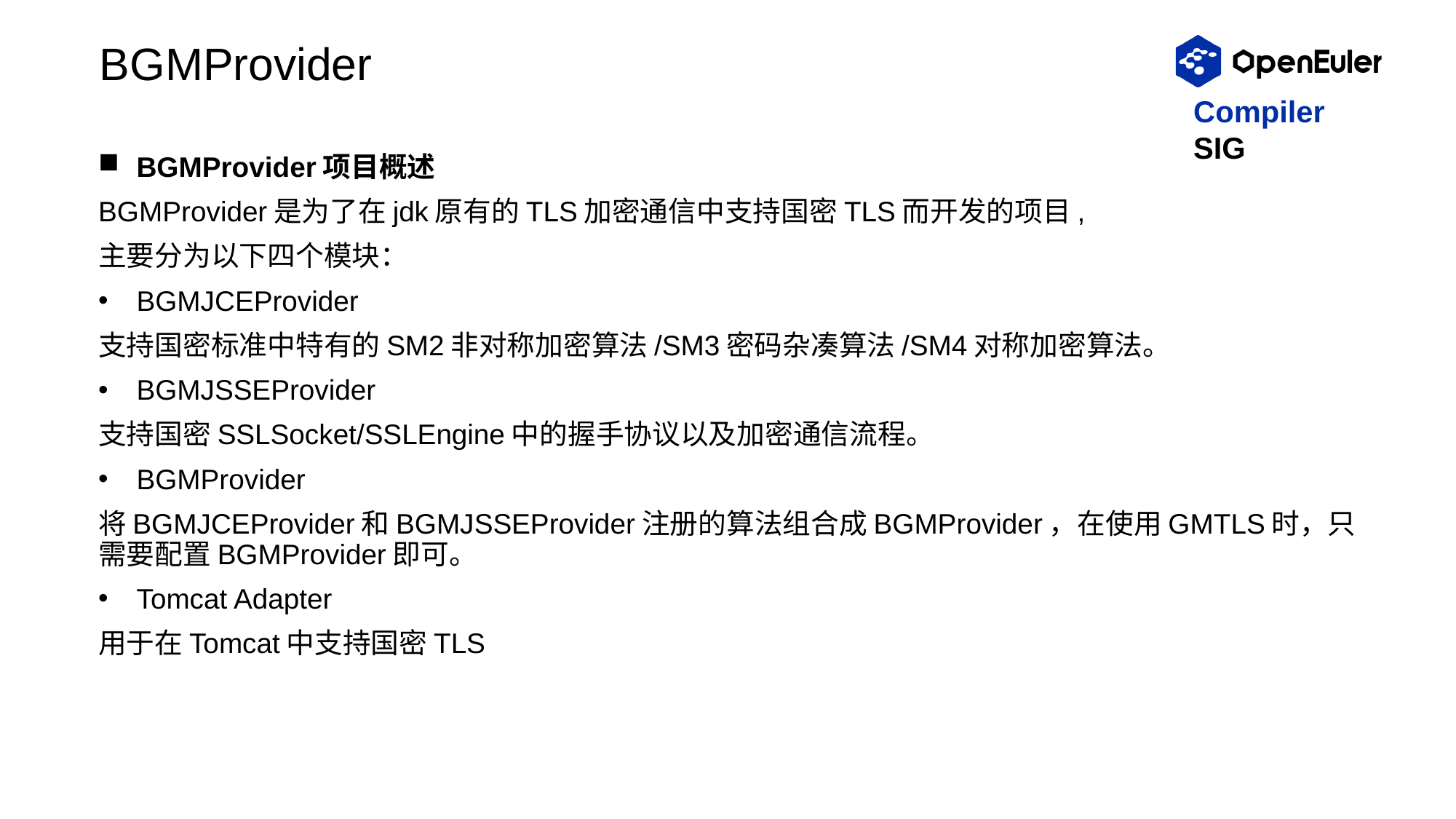

# BGMProvider
BGMProvider项目概述
BGMProvider是为了在jdk原有的TLS加密通信中支持国密TLS而开发的项目,
主要分为以下四个模块：
BGMJCEProvider
支持国密标准中特有的SM2非对称加密算法/SM3密码杂凑算法/SM4对称加密算法。
BGMJSSEProvider
支持国密SSLSocket/SSLEngine中的握手协议以及加密通信流程。
BGMProvider
将BGMJCEProvider和BGMJSSEProvider注册的算法组合成BGMProvider，在使用GMTLS时，只需要配置BGMProvider即可。
Tomcat Adapter
用于在Tomcat中支持国密TLS